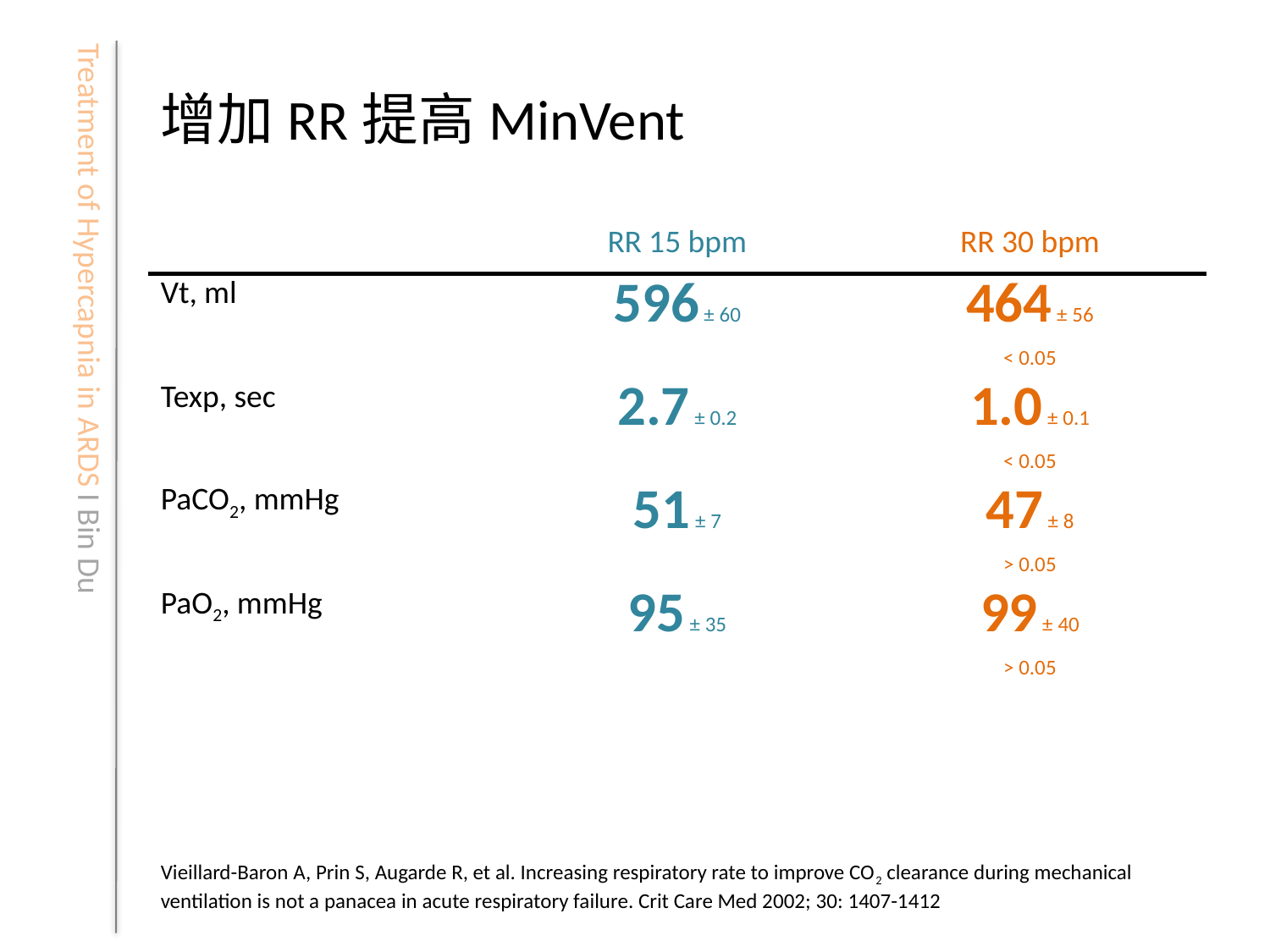

# 增加RR提高MinVent
|  | RR 15 bpm | RR 30 bpm |
| --- | --- | --- |
| Vt, ml | 596 ± 60 | 464 ± 56 |
|  |  | < 0.05 |
| Texp, sec | 2.7 ± 0.2 | 1.0 ± 0.1 |
|  |  | < 0.05 |
| PaCO2, mmHg | 51 ± 7 | 47 ± 8 |
|  |  | > 0.05 |
| PaO2, mmHg | 95 ± 35 | 99 ± 40 |
|  |  | > 0.05 |
Vieillard-Baron A, Prin S, Augarde R, et al. Increasing respiratory rate to improve CO2 clearance during mechanical ventilation is not a panacea in acute respiratory failure. Crit Care Med 2002; 30: 1407-1412